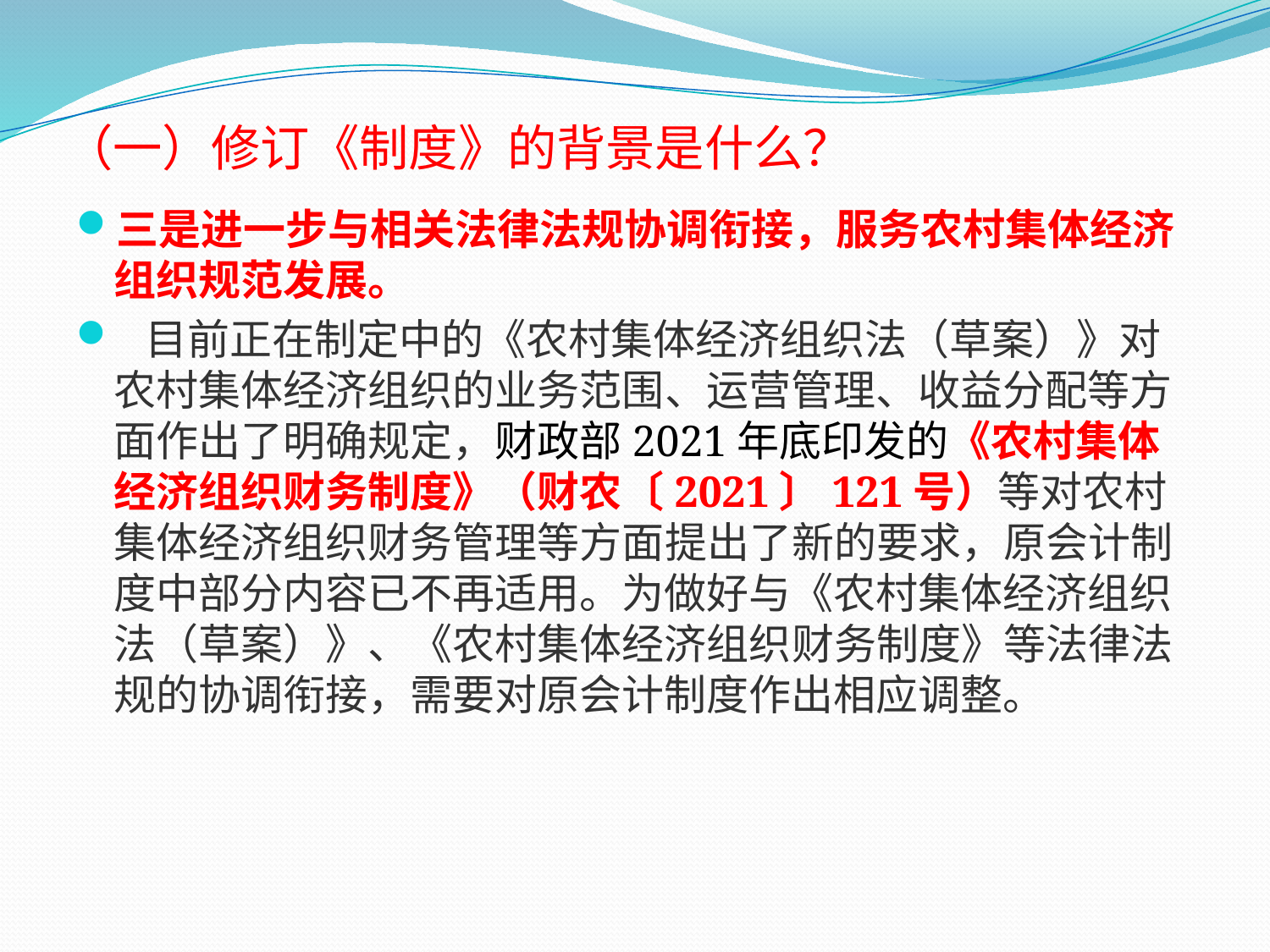

# （一）修订《制度》的背景是什么？
三是进一步与相关法律法规协调衔接，服务农村集体经济组织规范发展。
  目前正在制定中的《农村集体经济组织法（草案）》对农村集体经济组织的业务范围、运营管理、收益分配等方面作出了明确规定，财政部2021年底印发的《农村集体经济组织财务制度》（财农〔2021〕121号）等对农村集体经济组织财务管理等方面提出了新的要求，原会计制度中部分内容已不再适用。为做好与《农村集体经济组织法（草案）》、《农村集体经济组织财务制度》等法律法规的协调衔接，需要对原会计制度作出相应调整。